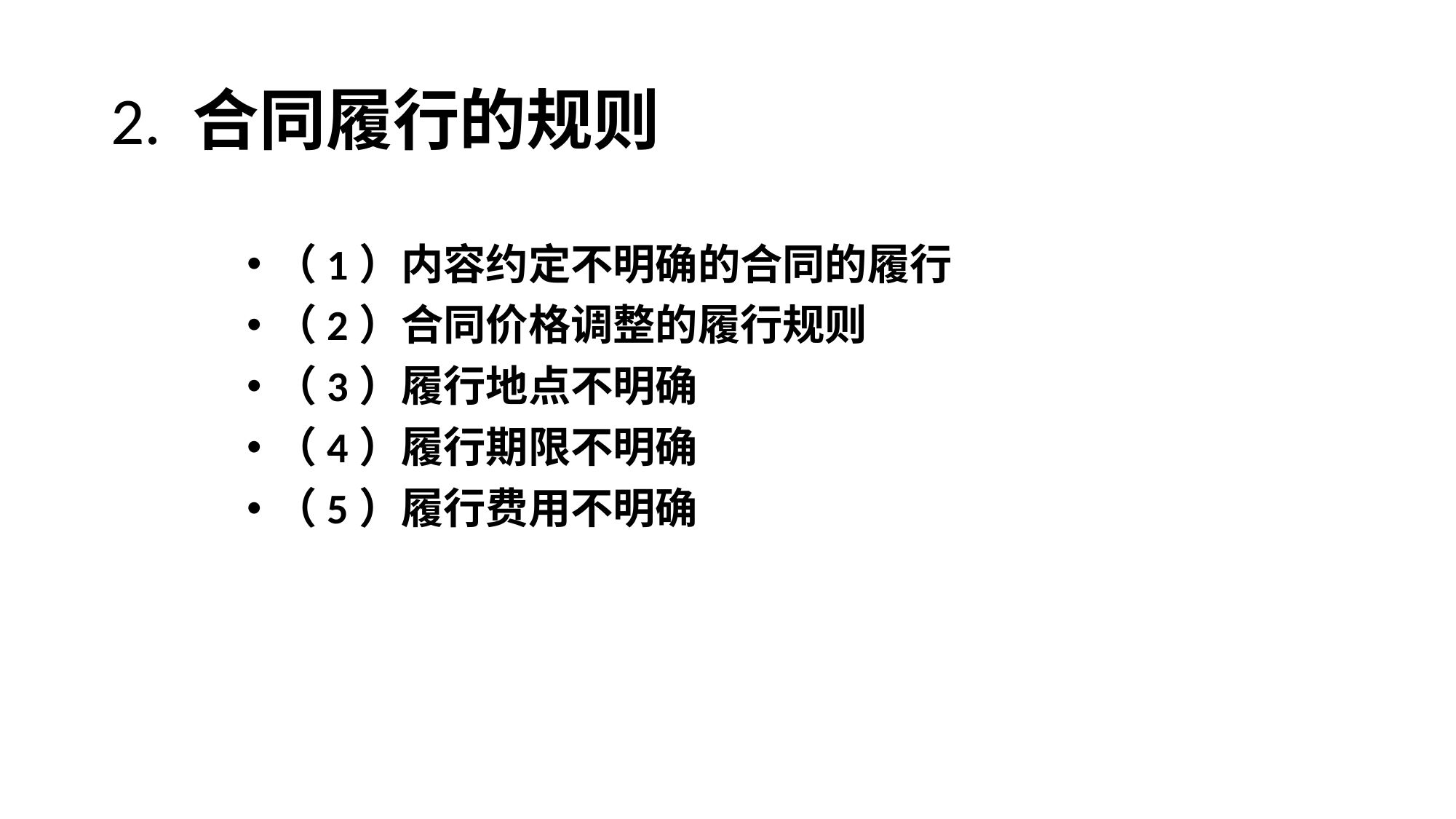

# 2. 合同履行的规则
（1）内容约定不明确的合同的履行
（2）合同价格调整的履行规则
（3）履行地点不明确
（4）履行期限不明确
（5）履行费用不明确